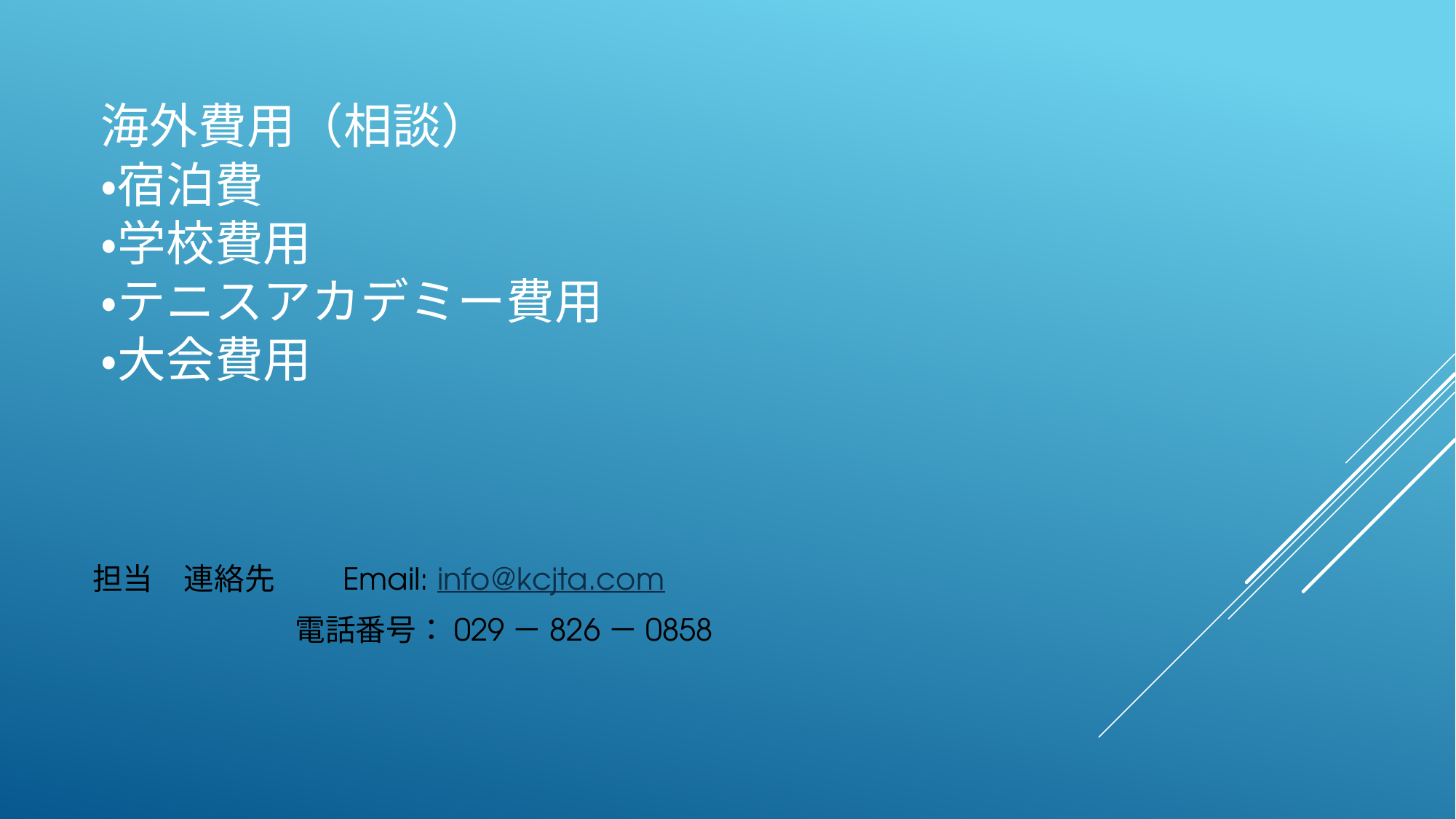

# 海外費用（相談） ・宿泊費 ・学校費用 ・テニスアカデミー費用 ・大会費用
担当　連絡先　　Email: info@kcjta.com
                             電話番号：029－826－0858